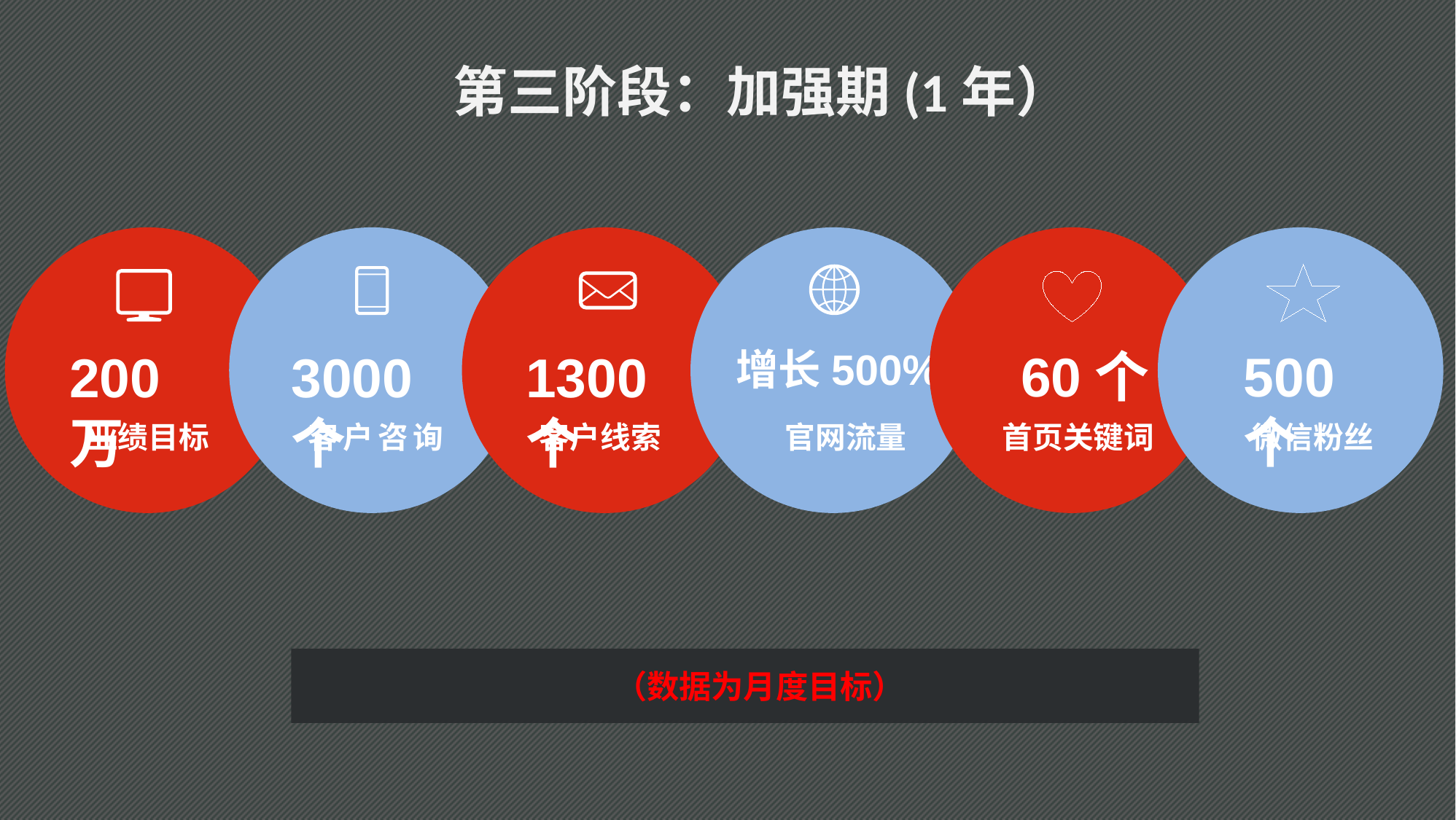

第三阶段：加强期(1年）

60个
500个
200万
3000个
1300个
增长500%
业绩目标
客户咨询
客户线索
官网流量
首页关键词
微信粉丝

（数据为月度目标）